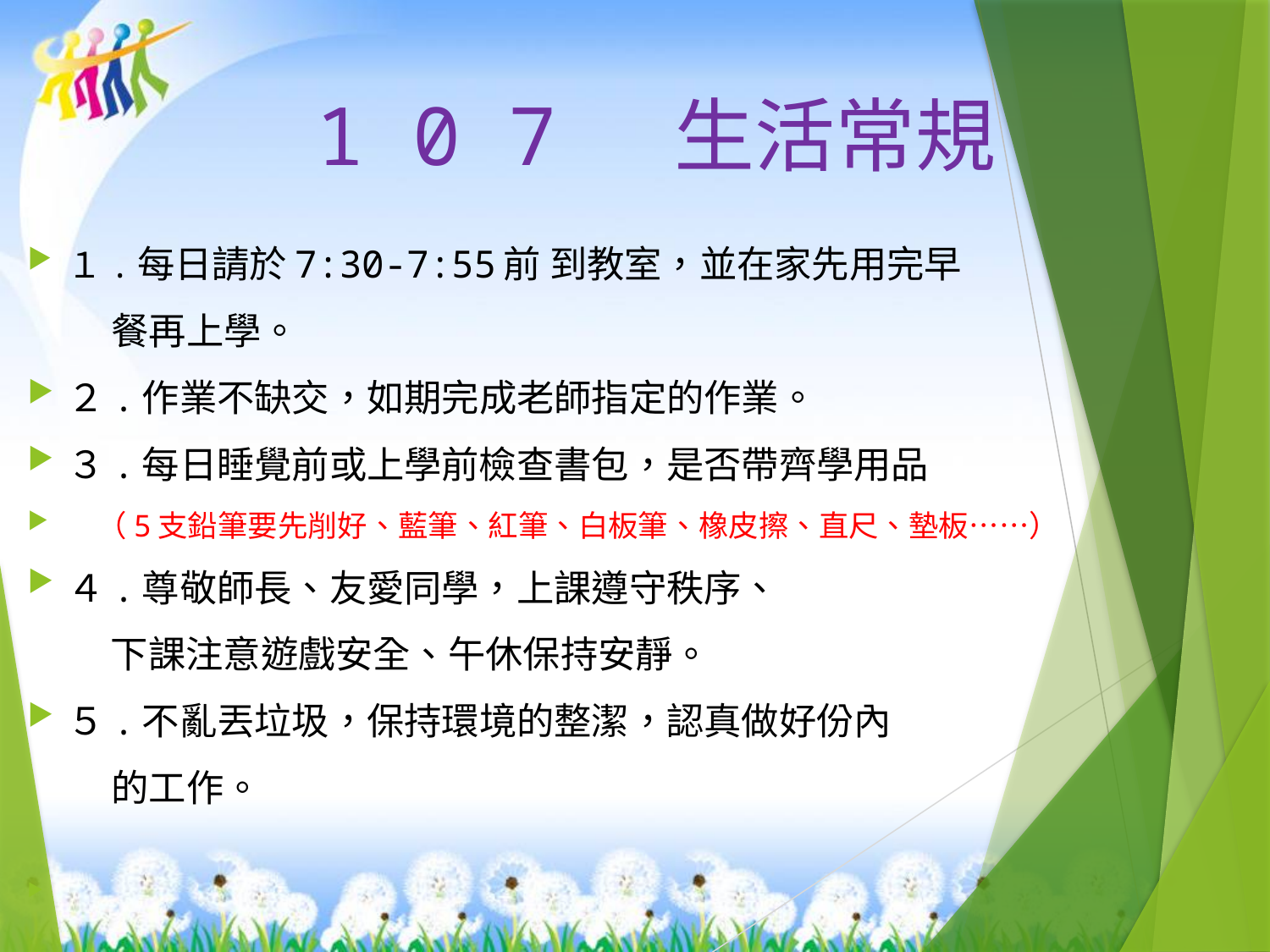

1 0 7  生活常規
１.每日請於7:30-7:55前 到教室，並在家先用完早
         餐再上學。
２.作業不缺交，如期完成老師指定的作業。
３.每日睡覺前或上學前檢查書包，是否帶齊學用品
　（5支鉛筆要先削好、藍筆、紅筆、白板筆、橡皮擦、直尺、墊板……）
４.尊敬師長、友愛同學，上課遵守秩序、
　　 下課注意遊戲安全、午休保持安靜。
５.不亂丟垃圾，保持環境的整潔，認真做好份內
         的工作。